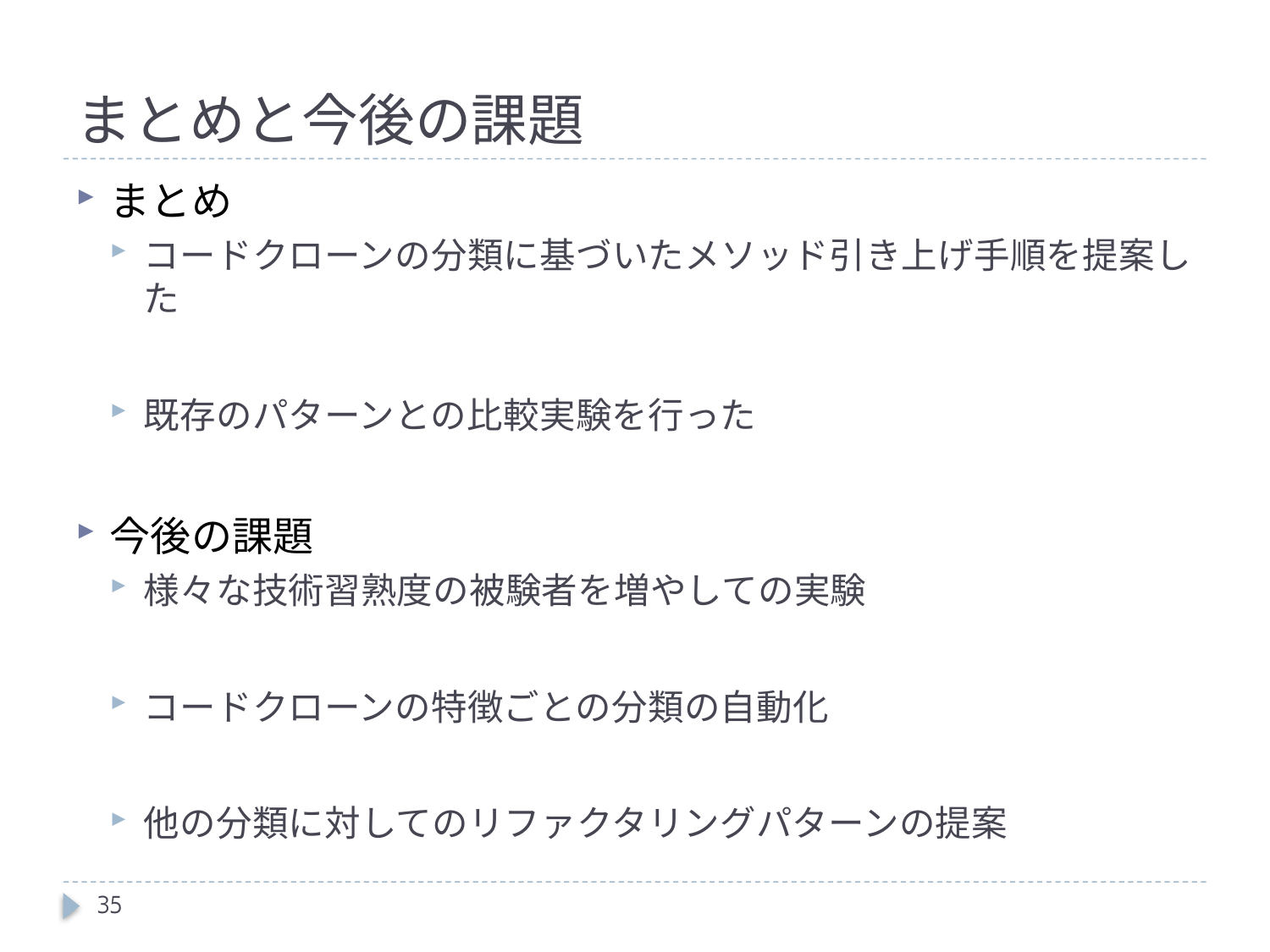

# まとめと今後の課題
まとめ
コードクローンの分類に基づいたメソッド引き上げ手順を提案した

既存のパターンとの比較実験を行った

今後の課題
様々な技術習熟度の被験者を増やしての実験

コードクローンの特徴ごとの分類の自動化

他の分類に対してのリファクタリングパターンの提案
35